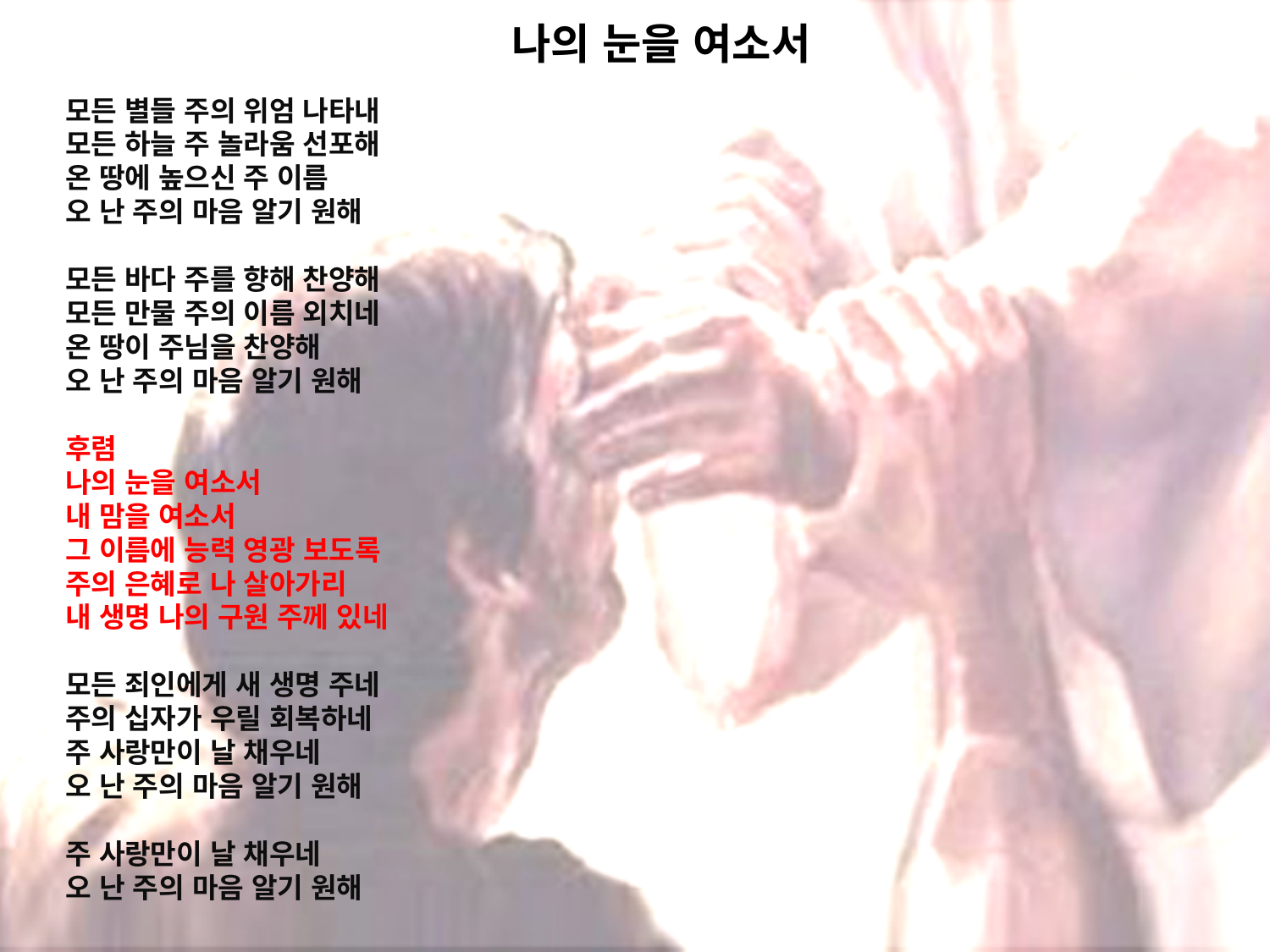

# 나의 눈을 여소서
모든 별들 주의 위엄 나타내
모든 하늘 주 놀라움 선포해
온 땅에 높으신 주 이름
오 난 주의 마음 알기 원해
모든 바다 주를 향해 찬양해
모든 만물 주의 이름 외치네
온 땅이 주님을 찬양해
오 난 주의 마음 알기 원해
후렴
나의 눈을 여소서
내 맘을 여소서
그 이름에 능력 영광 보도록
주의 은혜로 나 살아가리
내 생명 나의 구원 주께 있네
모든 죄인에게 새 생명 주네
주의 십자가 우릴 회복하네
주 사랑만이 날 채우네
오 난 주의 마음 알기 원해
주 사랑만이 날 채우네
오 난 주의 마음 알기 원해